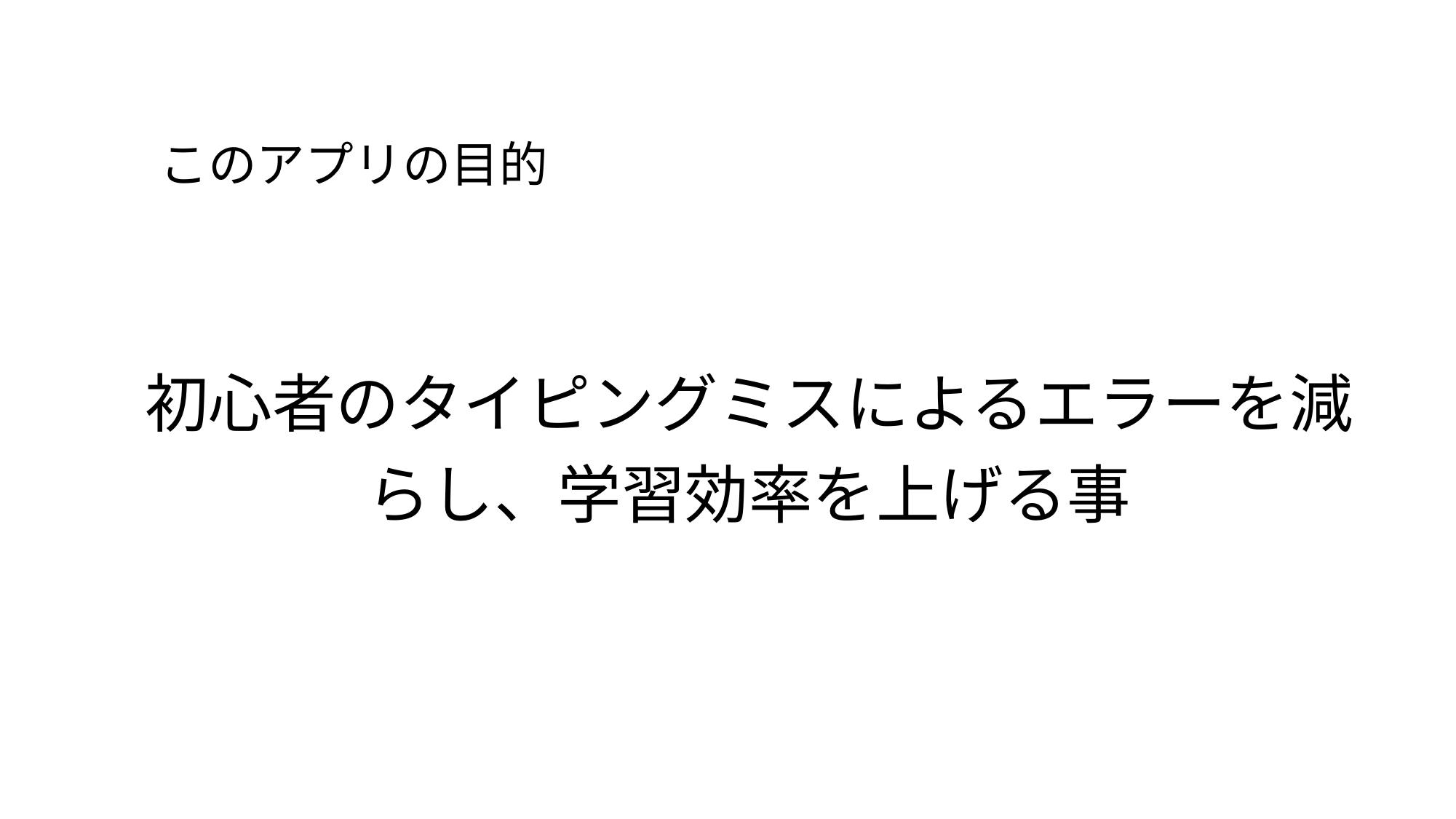

このアプリの目的
初心者のタイピングミスによるエラーを減らし、学習効率を上げる事